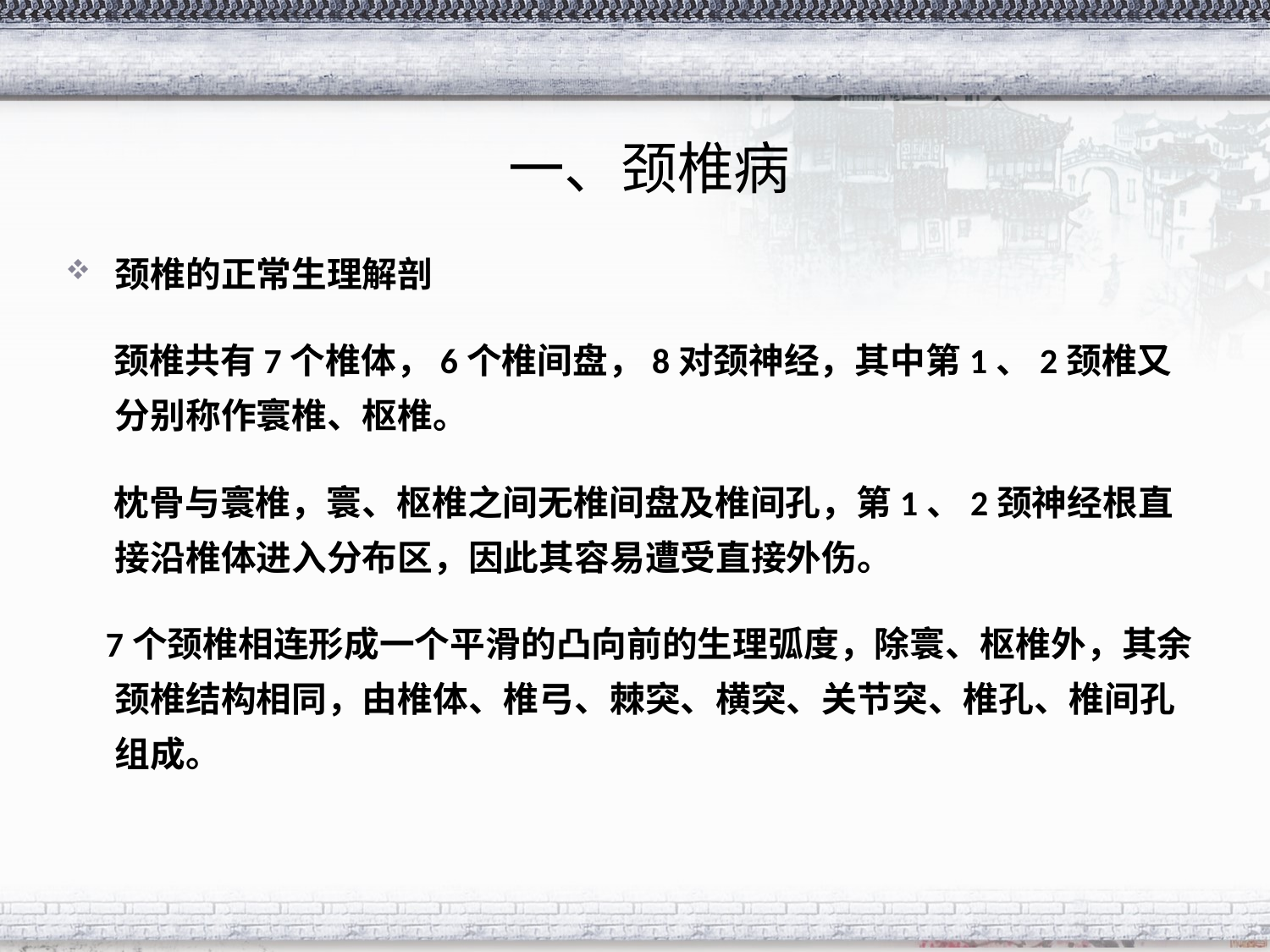

一、颈椎病
颈椎的正常生理解剖
     颈椎共有7个椎体，6个椎间盘，8对颈神经，其中第1、2颈椎又分别称作寰椎、枢椎。
     枕骨与寰椎，寰、枢椎之间无椎间盘及椎间孔，第1、2颈神经根直接沿椎体进入分布区，因此其容易遭受直接外伤。
     7个颈椎相连形成一个平滑的凸向前的生理弧度，除寰、枢椎外，其余颈椎结构相同，由椎体、椎弓、棘突、横突、关节突、椎孔、椎间孔组成。